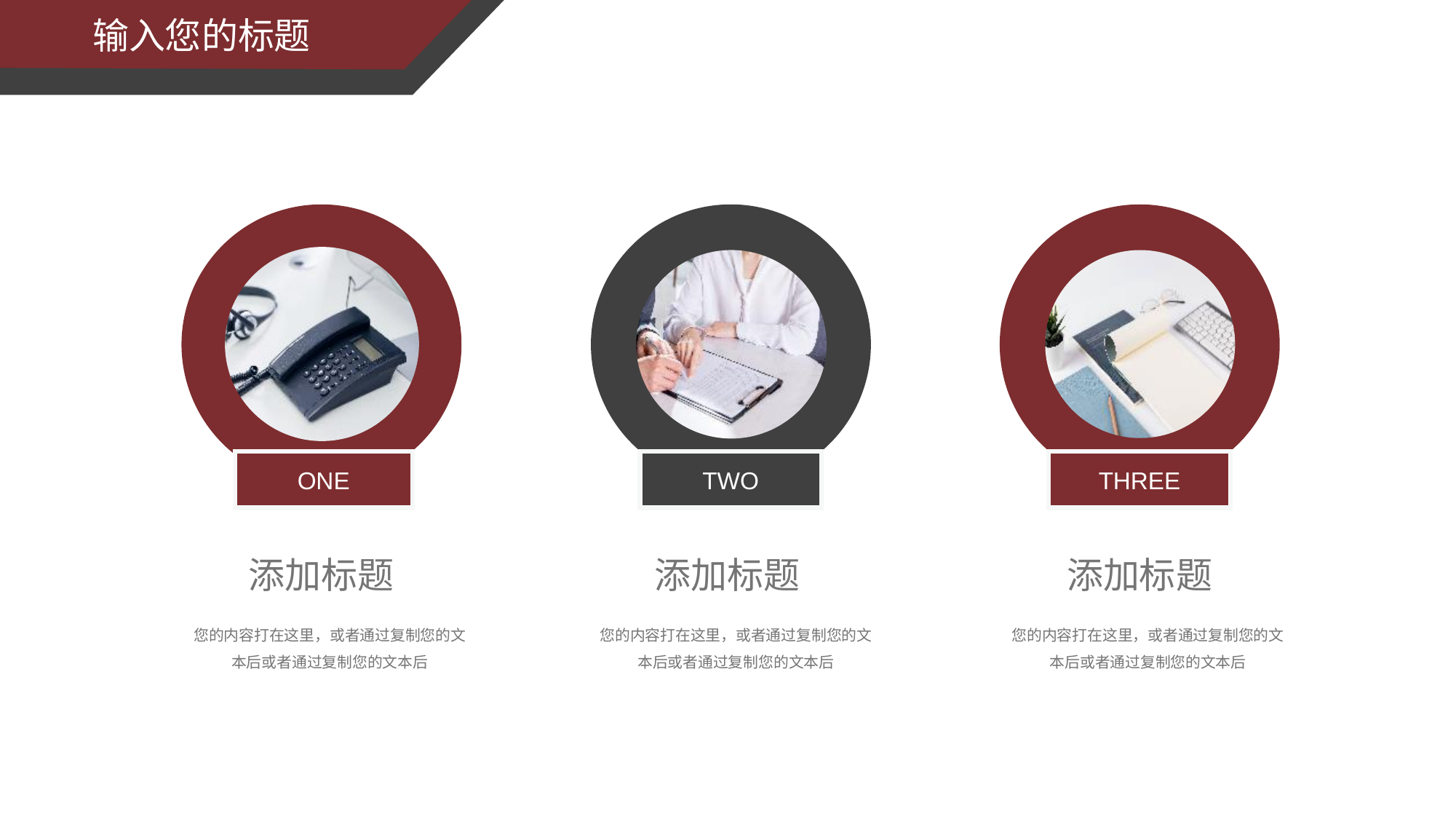

输入您的标题

ONE
TWO
THREE
添加标题
添加标题
添加标题
您的内容打在这里，或者通过复制您的文本后或者通过复制您的文本后
您的内容打在这里，或者通过复制您的文本后或者通过复制您的文本后
您的内容打在这里，或者通过复制您的文本后或者通过复制您的文本后